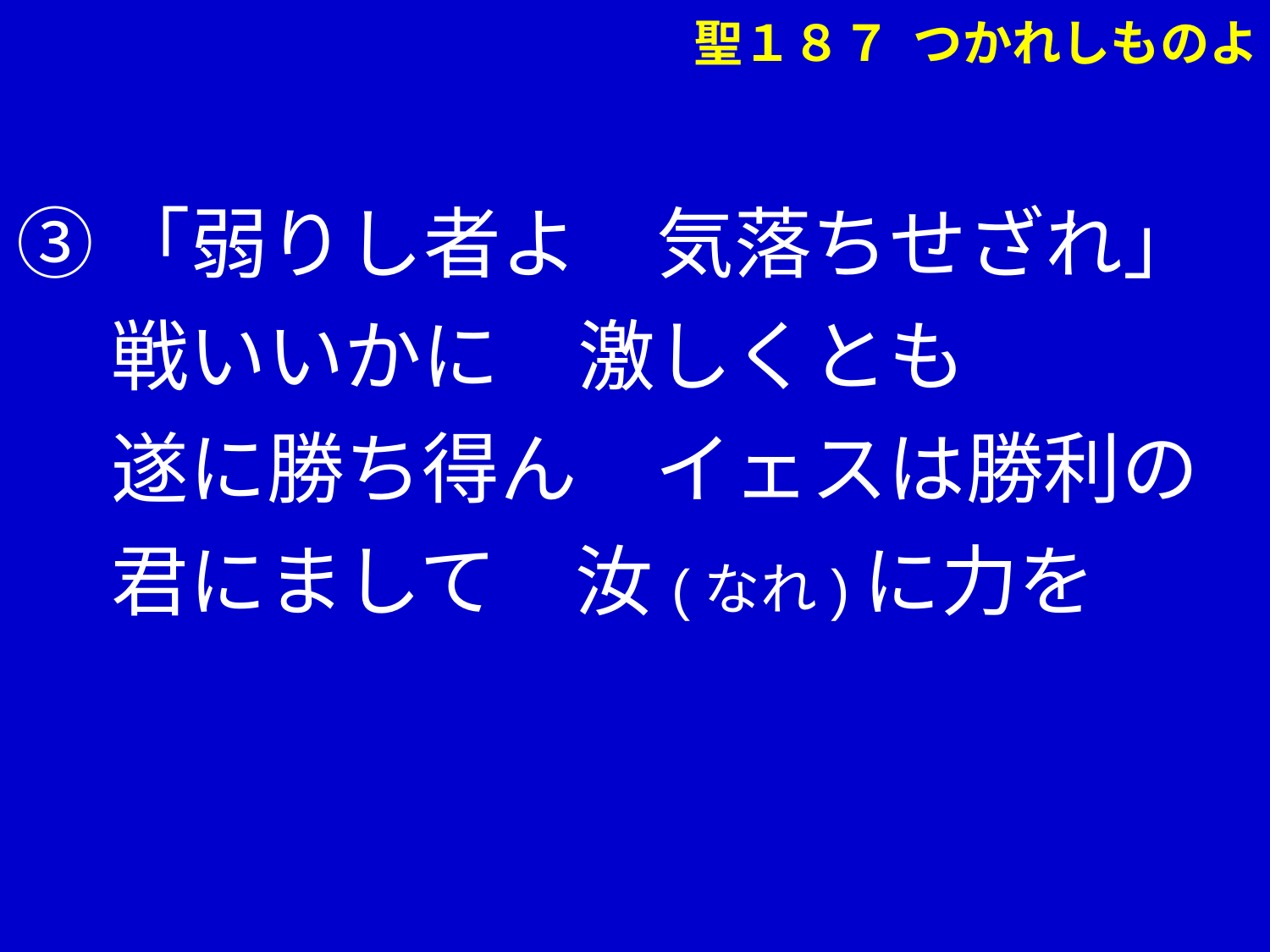

聖１８７  つかれしものよ

③「弱りし者よ　気落ちせざれ」
　 戦いいかに　激しくとも
　 遂に勝ち得ん　イェスは勝利の
　 君にまして　汝(なれ)に力を